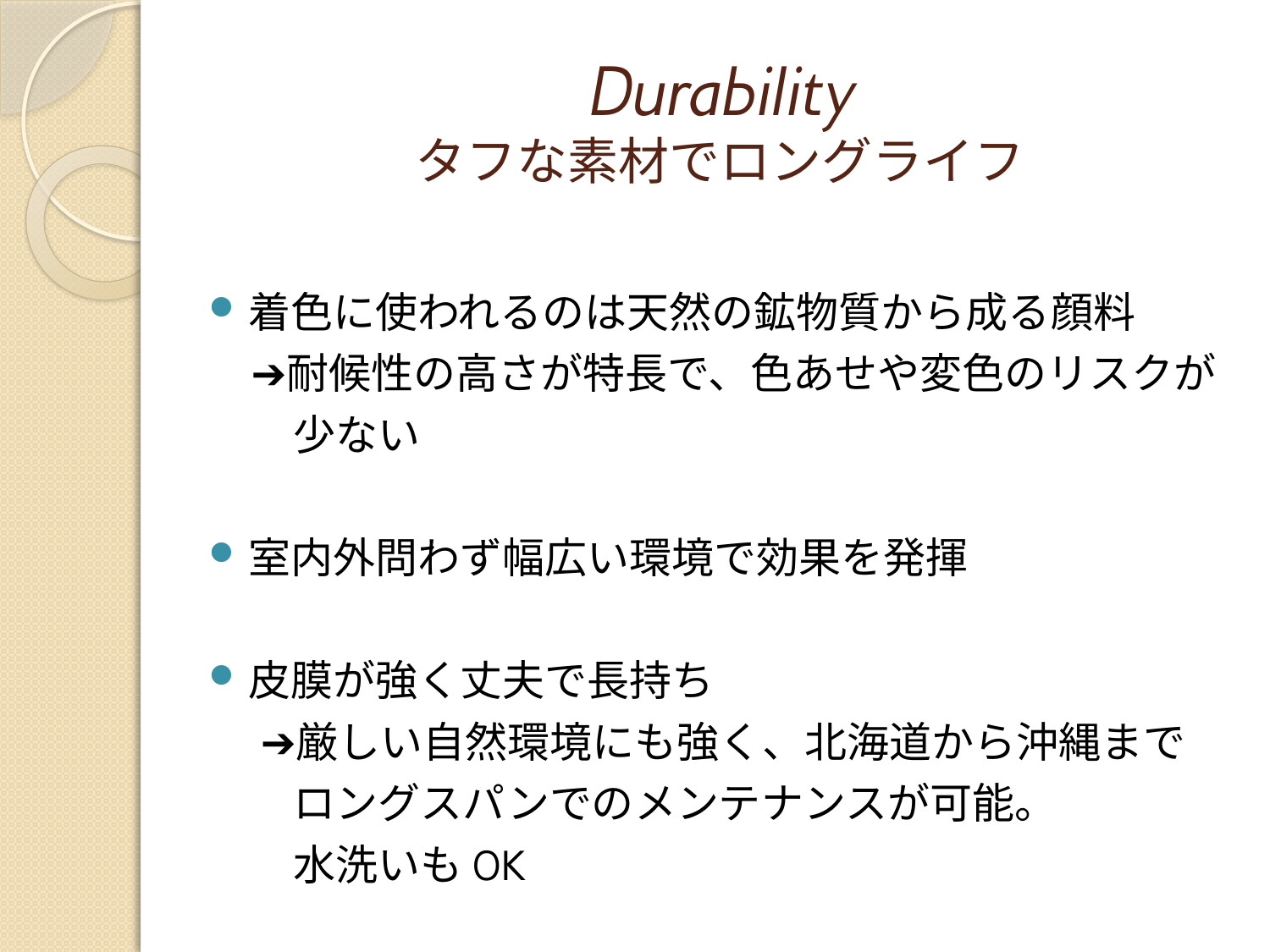

# Durability タフな素材でロングライフ

着色に使われるのは天然の鉱物質から成る顔料
　➔耐候性の高さが特長で、色あせや変色のリスクが
　　少ない

室内外問わず幅広い環境で効果を発揮

皮膜が強く丈夫で長持ち
　 ➔厳しい自然環境にも強く、北海道から沖縄まで
　　ロングスパンでのメンテナンスが可能。
　　水洗いもOK